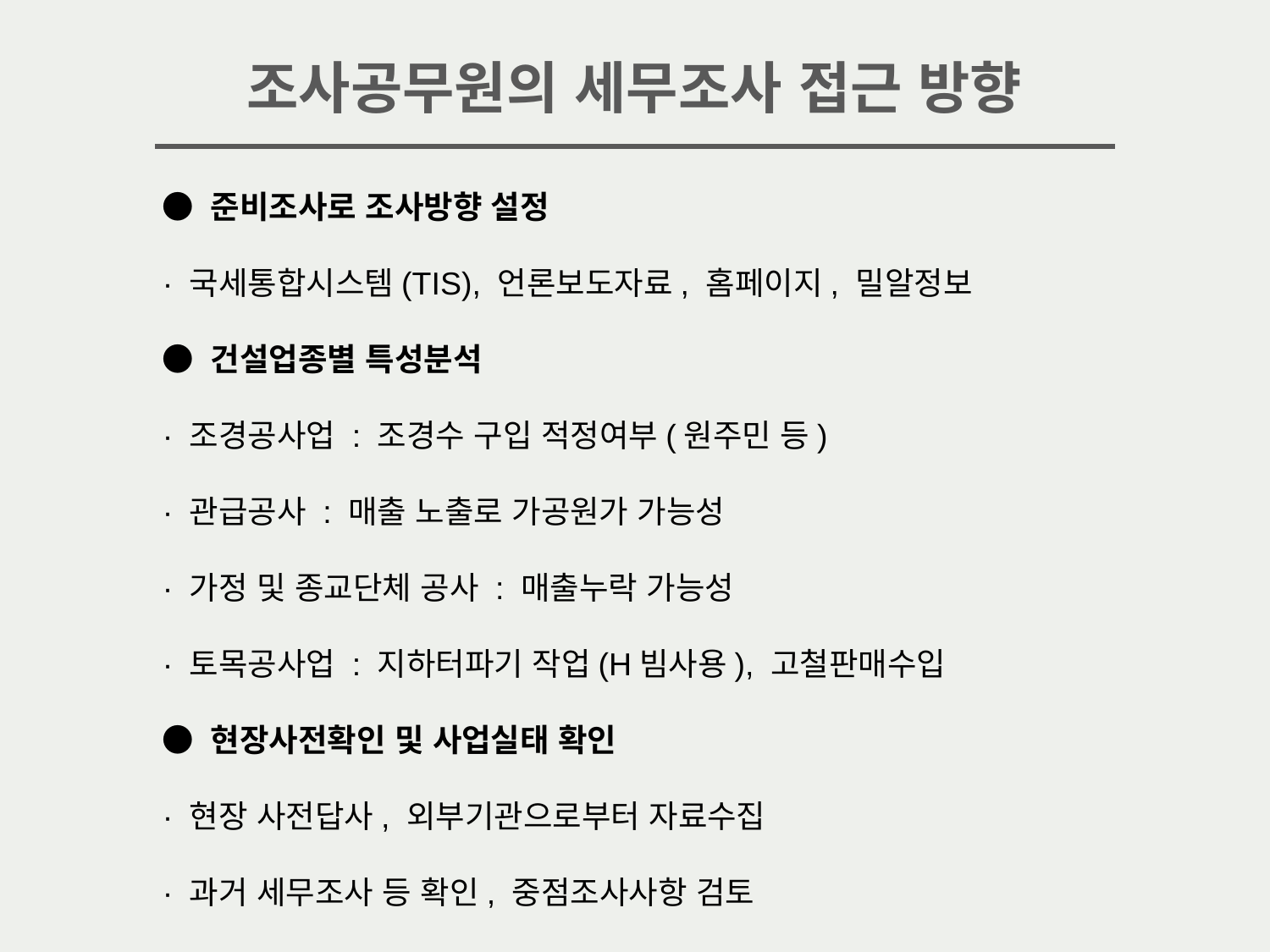

조사공무원의 세무조사 접근 방향
● 준비조사로 조사방향 설정

· 국세통합시스템(TIS), 언론보도자료, 홈페이지, 밀알정보

● 건설업종별 특성분석

· 조경공사업 : 조경수 구입 적정여부(원주민 등)

· 관급공사 : 매출 노출로 가공원가 가능성

· 가정 및 종교단체 공사 : 매출누락 가능성

· 토목공사업 : 지하터파기 작업(H빔사용), 고철판매수입

● 현장사전확인 및 사업실태 확인

· 현장 사전답사, 외부기관으로부터 자료수집

· 과거 세무조사 등 확인, 중점조사사항 검토